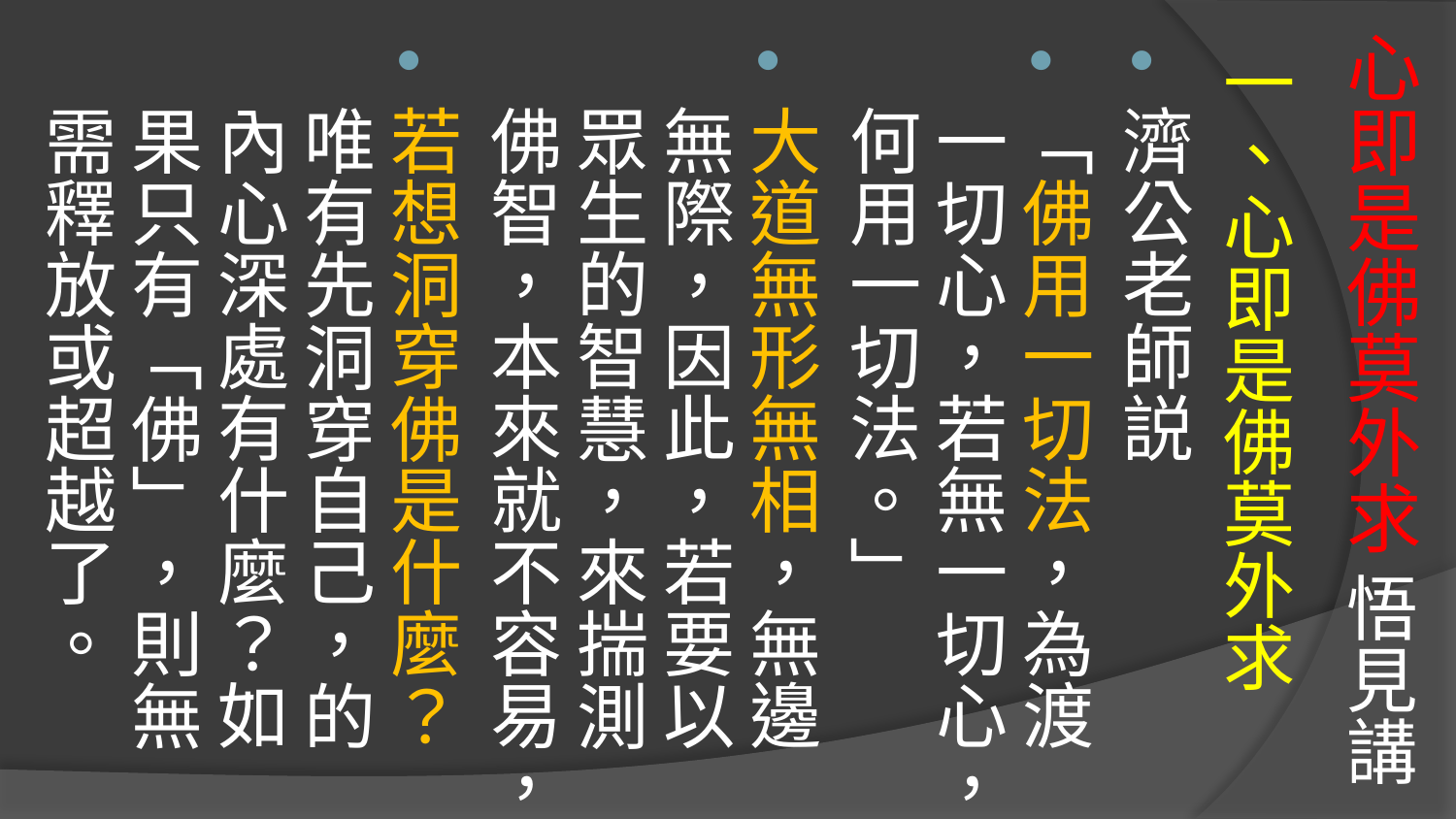

# 心即是佛莫外求 悟見講
一、心即是佛莫外求
濟公老師説
「佛用一切法，為渡一切心，若無一切心，何用一切法。」
大道無形無相，無邊無際，因此，若要以眾生的智慧，來揣測佛智，本來就不容易，
若想洞穿佛是什麼？唯有先洞穿自己，的內心深處有什麼？如果只有「佛」，則無需釋放或超越了。